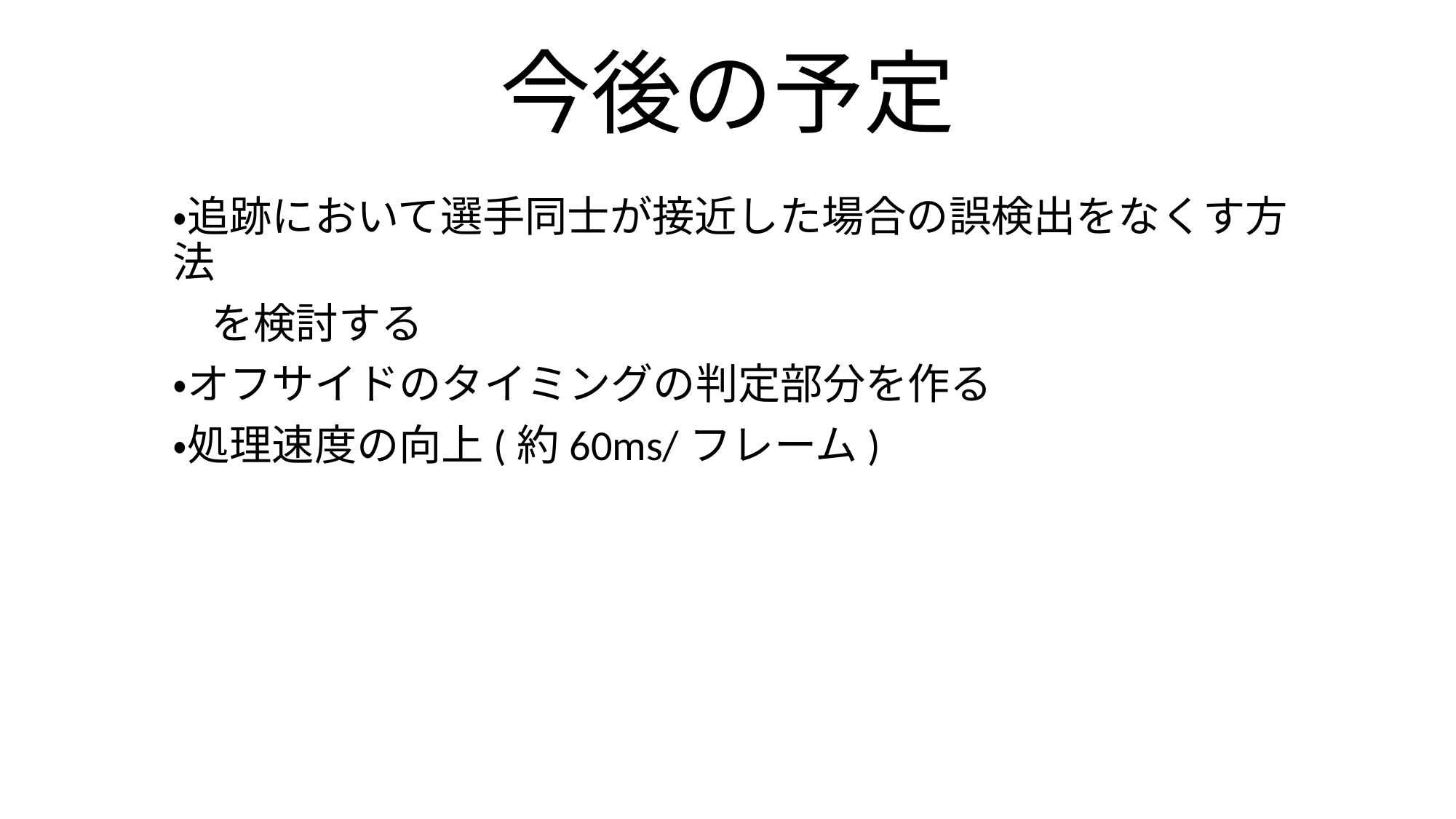

# 今後の予定
・追跡において選手同士が接近した場合の誤検出をなくす方法
   を検討する
・オフサイドのタイミングの判定部分を作る
・処理速度の向上(約60ms/フレーム)